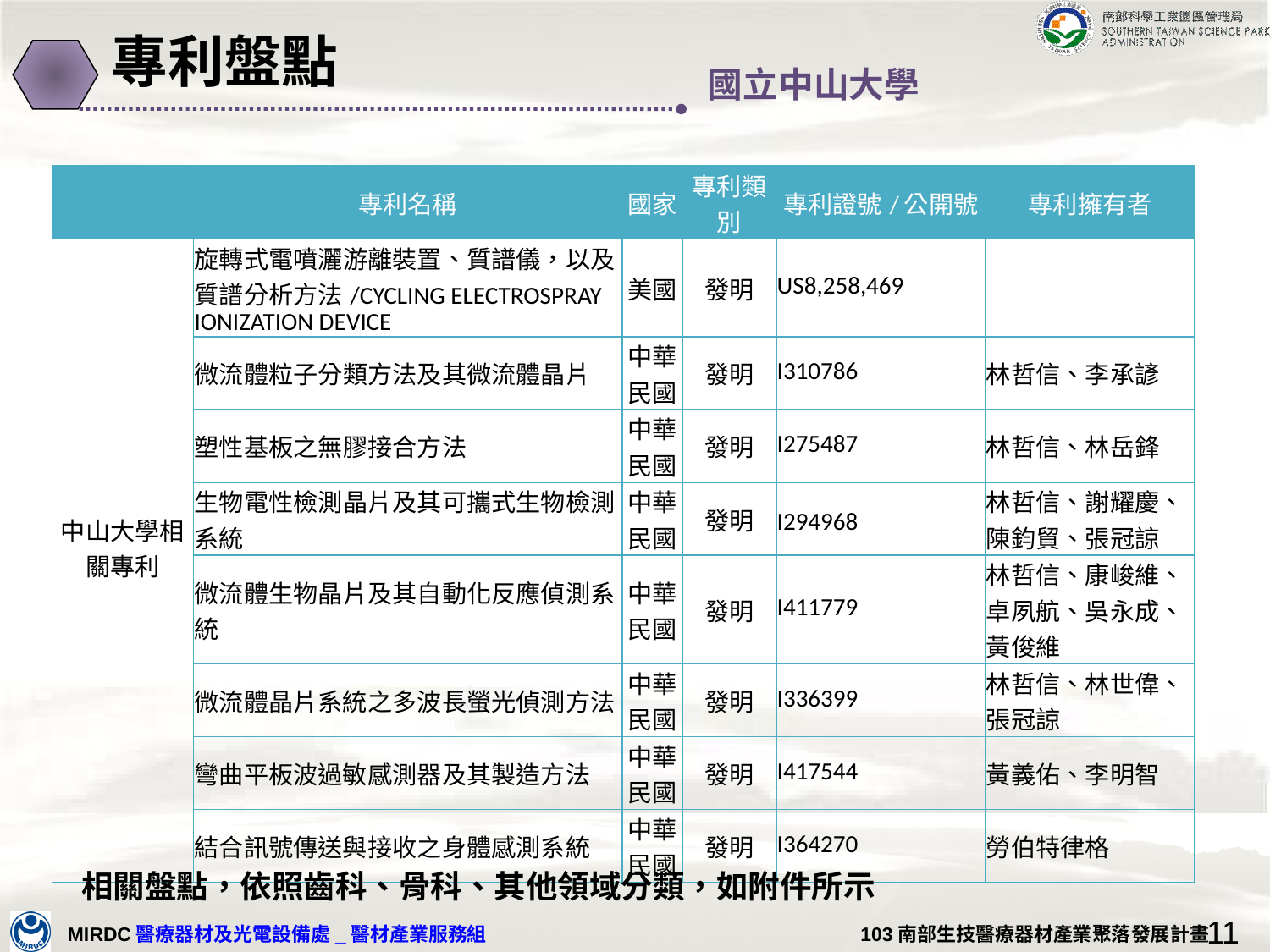

# 專利盤點
國立中山大學
|  | 專利名稱 | 國家 | 專利類別 | 專利證號/公開號 | 專利擁有者 |
| --- | --- | --- | --- | --- | --- |
| 中山大學相關專利 | 旋轉式電噴灑游離裝置、質譜儀，以及質譜分析方法/CYCLING ELECTROSPRAY IONIZATION DEVICE | 美國 | 發明 | US8,258,469 |  |
|  | 微流體粒子分類方法及其微流體晶片 | 中華民國 | 發明 | I310786 | 林哲信、李承諺 |
|  | 塑性基板之無膠接合方法 | 中華民國 | 發明 | I275487 | 林哲信、林岳鋒 |
|  | 生物電性檢測晶片及其可攜式生物檢測系統 | 中華民國 | 發明 | I294968 | 林哲信、謝耀慶、陳鈞貿、張冠諒 |
|  | 微流體生物晶片及其自動化反應偵測系統 | 中華民國 | 發明 | I411779 | 林哲信、康峻維、卓夙航、吳永成、黃俊維 |
|  | 微流體晶片系統之多波長螢光偵測方法 | 中華民國 | 發明 | I336399 | 林哲信、林世偉、張冠諒 |
|  | 彎曲平板波過敏感測器及其製造方法 | 中華民國 | 發明 | I417544 | 黃義佑、李明智 |
|  | 結合訊號傳送與接收之身體感測系統 | 中華民國 | 發明 | I364270 | 勞伯特律格 |
相關盤點，依照齒科、骨科、其他領域分類，如附件所示